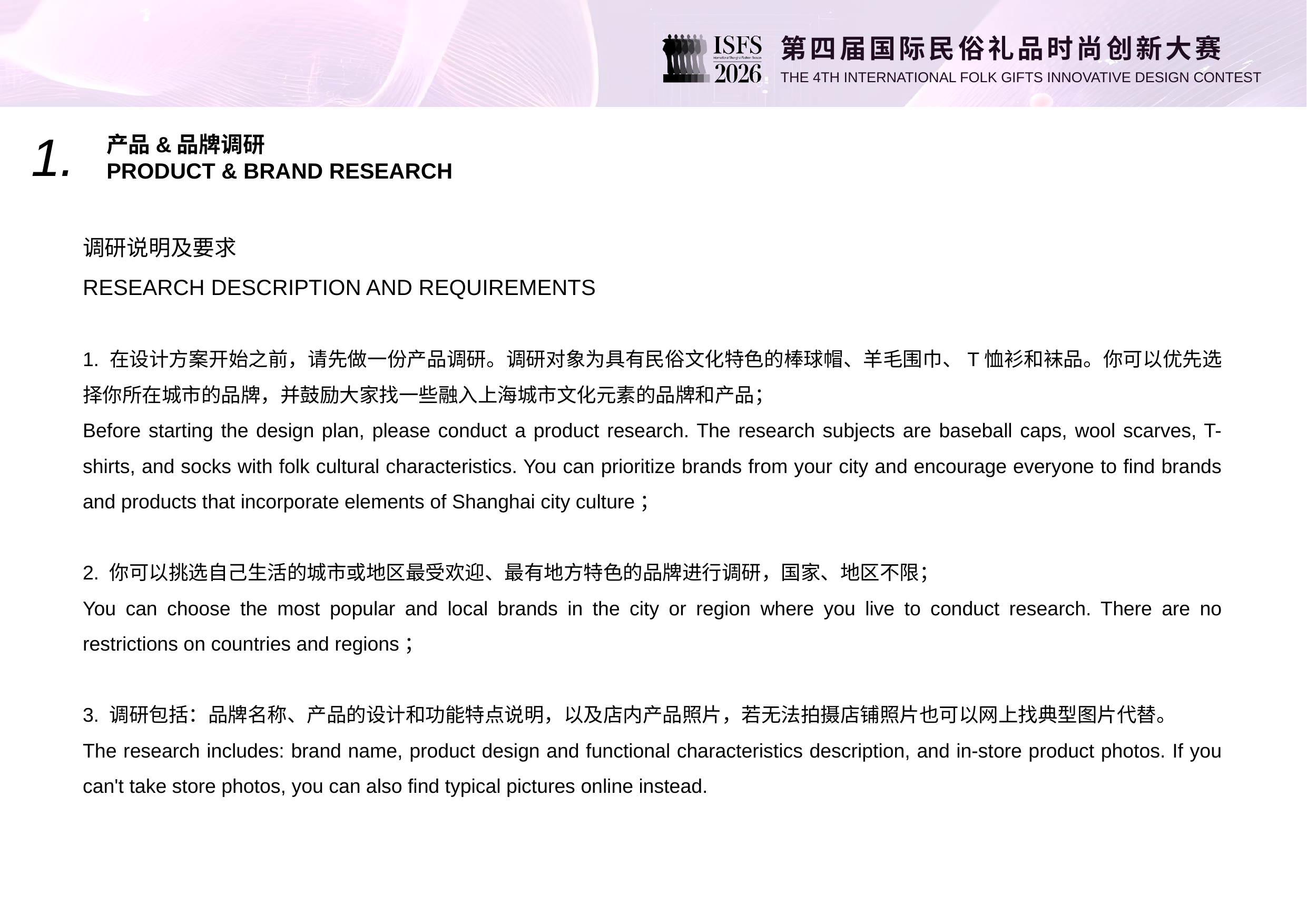

1.
产品&品牌调研
PRODUCT & BRAND RESEARCH
调研说明及要求
RESEARCH DESCRIPTION AND REQUIREMENTS

1. 在设计方案开始之前，请先做一份产品调研。调研对象为具有民俗文化特色的棒球帽、羊毛围巾、T恤衫和袜品。你可以优先选择你所在城市的品牌，并鼓励大家找一些融入上海城市文化元素的品牌和产品；
Before starting the design plan, please conduct a product research. The research subjects are baseball caps, wool scarves, T-shirts, and socks with folk cultural characteristics. You can prioritize brands from your city and encourage everyone to find brands and products that incorporate elements of Shanghai city culture；

2. 你可以挑选自己生活的城市或地区最受欢迎、最有地方特色的品牌进行调研，国家、地区不限；
You can choose the most popular and local brands in the city or region where you live to conduct research. There are no restrictions on countries and regions；

3. 调研包括：品牌名称、产品的设计和功能特点说明，以及店内产品照片，若无法拍摄店铺照片也可以网上找典型图片代替。
The research includes: brand name, product design and functional characteristics description, and in-store product photos. If you can't take store photos, you can also find typical pictures online instead.